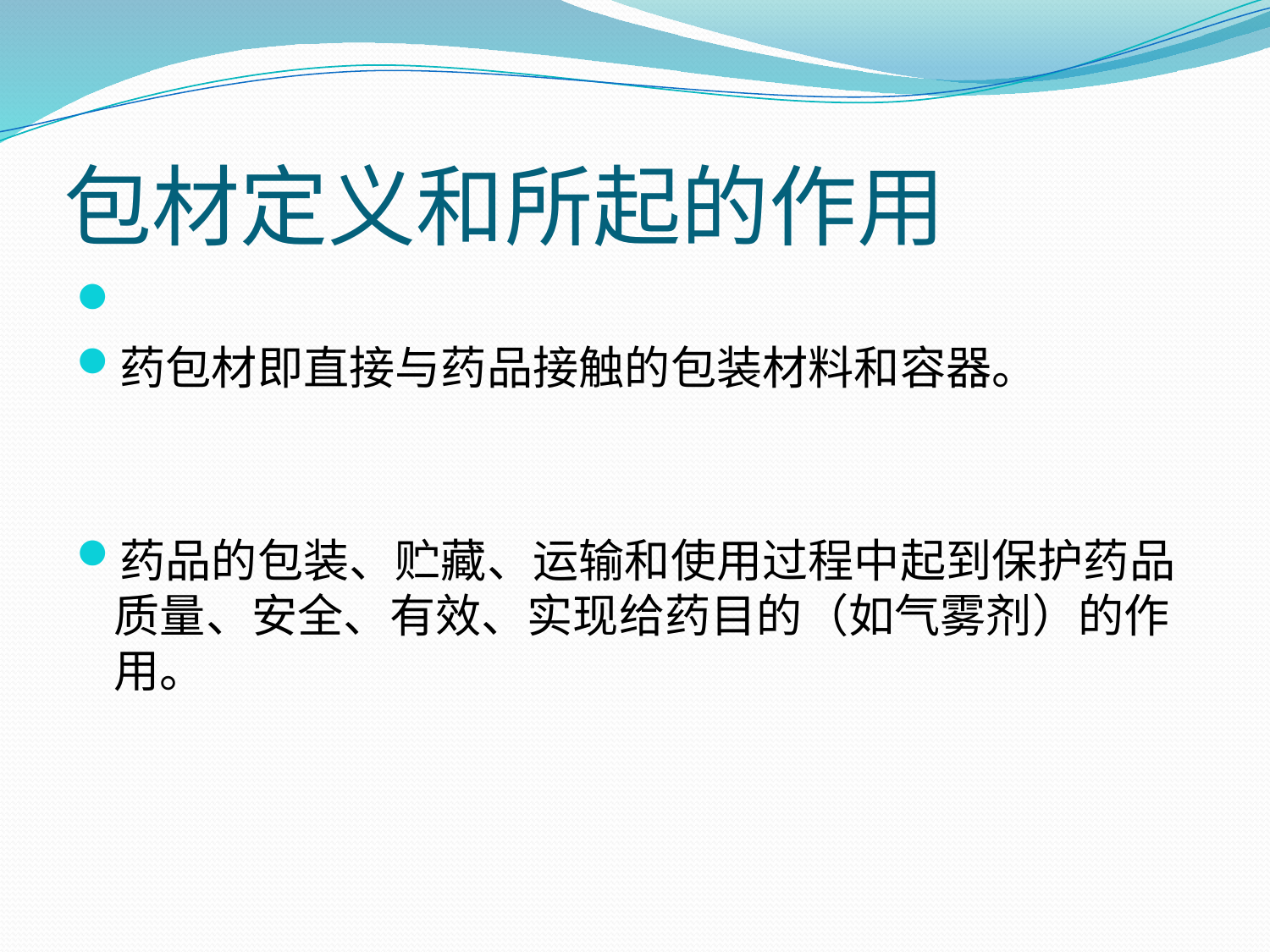

# 包材定义和所起的作用

药包材即直接与药品接触的包装材料和容器。

药品的包装、贮藏、运输和使用过程中起到保护药品质量、安全、有效、实现给药目的（如气雾剂）的作用。